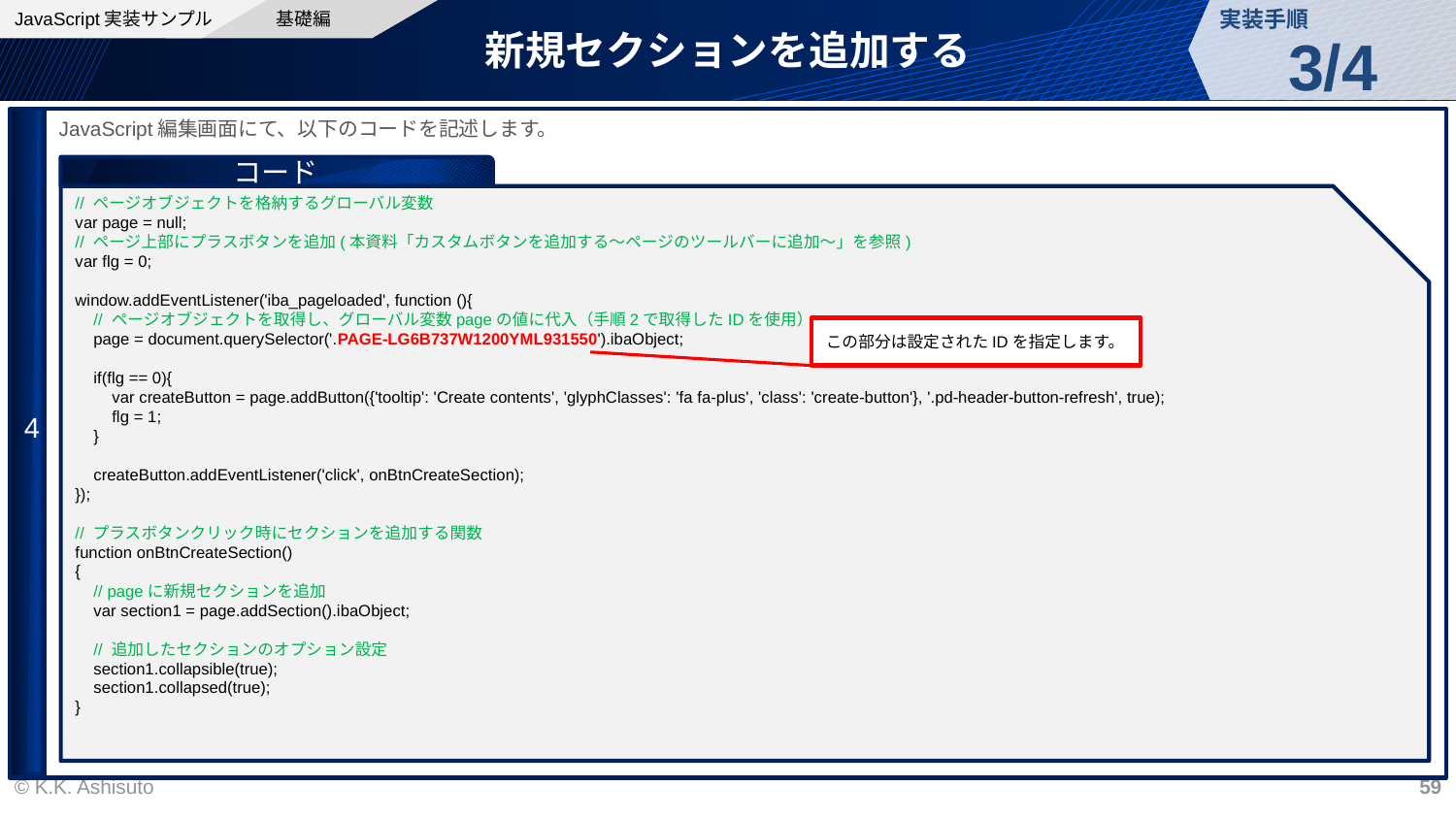

基礎編
実装手順
JavaScript実装サンプル
新規セクションを追加する

3/4
4

JavaScript編集画面にて、以下のコードを記述します。
コード
// ページオブジェクトを格納するグローバル変数
var page = null;
// ページ上部にプラスボタンを追加(本資料「カスタムボタンを追加する～ページのツールバーに追加～」を参照)
var flg = 0;

window.addEventListener('iba_pageloaded', function (){
    // ページオブジェクトを取得し、グローバル変数pageの値に代入（手順2で取得したIDを使用）
    page = document.querySelector('.PAGE-LG6B737W1200YML931550').ibaObject;

    if(flg == 0){
        var createButton = page.addButton({'tooltip': 'Create contents', 'glyphClasses': 'fa fa-plus', 'class': 'create-button'}, '.pd-header-button-refresh', true);
        flg = 1;
    }

    createButton.addEventListener('click', onBtnCreateSection);
});

// プラスボタンクリック時にセクションを追加する関数
function onBtnCreateSection()
{
    // pageに新規セクションを追加
    var section1 = page.addSection().ibaObject;

    // 追加したセクションのオプション設定
    section1.collapsible(true);
    section1.collapsed(true);
}

この部分は設定されたIDを指定します。
© K.K. Ashisuto
59